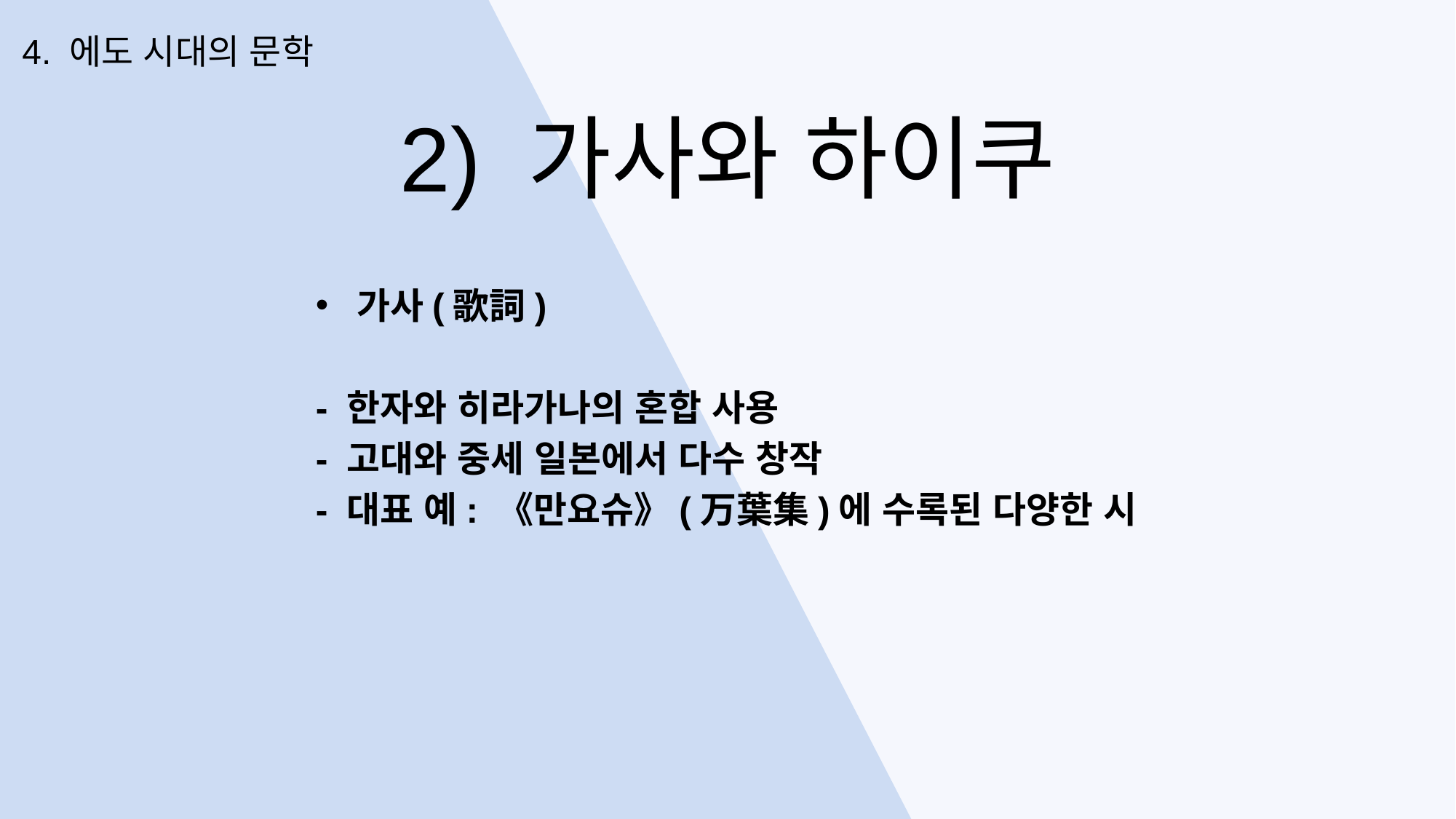

4. 에도 시대의 문학
2) 가사와 하이쿠
가사(歌詞)

- 한자와 히라가나의 혼합 사용
- 고대와 중세 일본에서 다수 창작
- 대표 예: 《만요슈》(万葉集)에 수록된 다양한 시